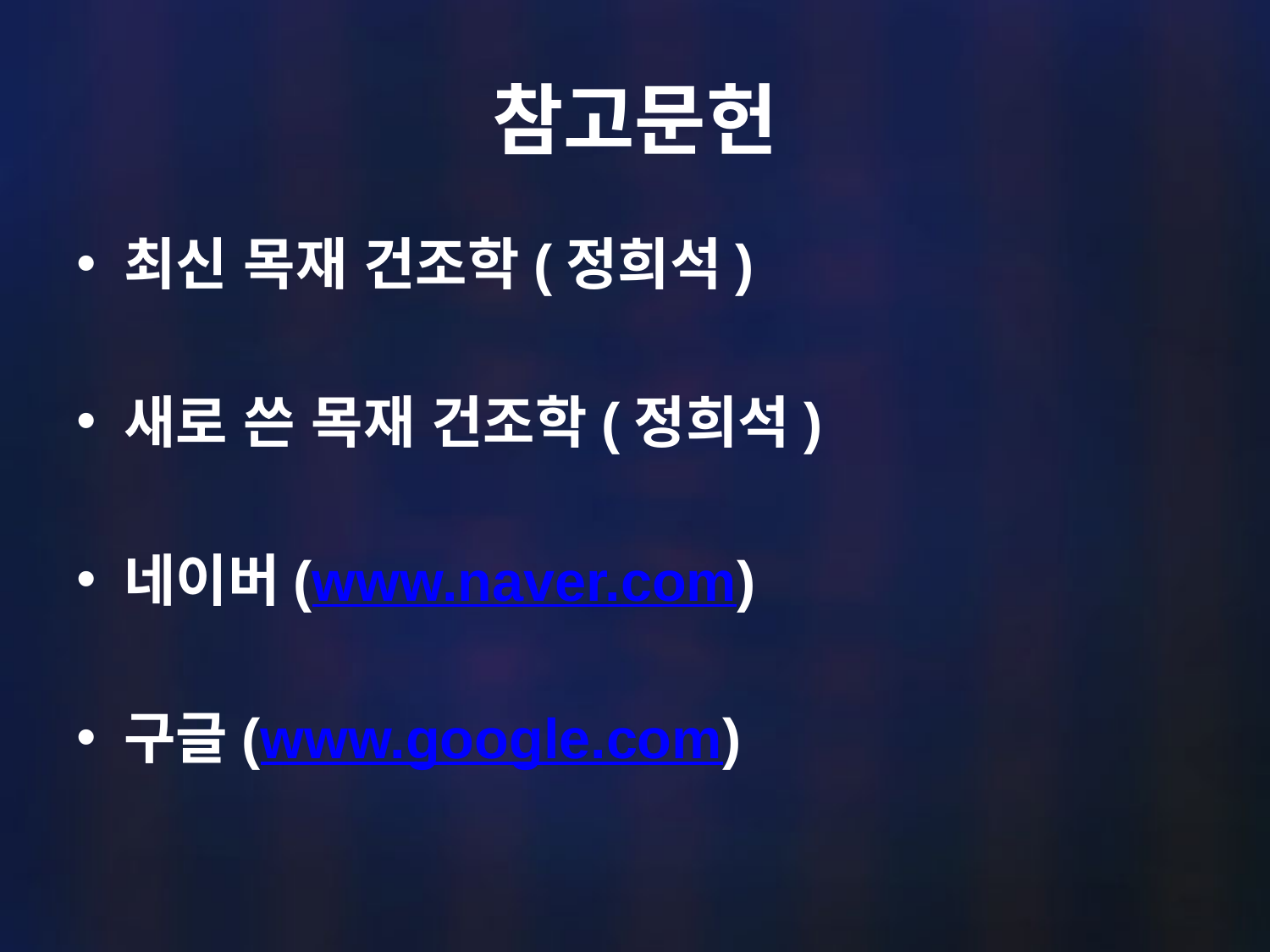

# 참고문헌
최신 목재 건조학(정희석)

새로 쓴 목재 건조학(정희석)

네이버(www.naver.com)

구글(www.google.com)